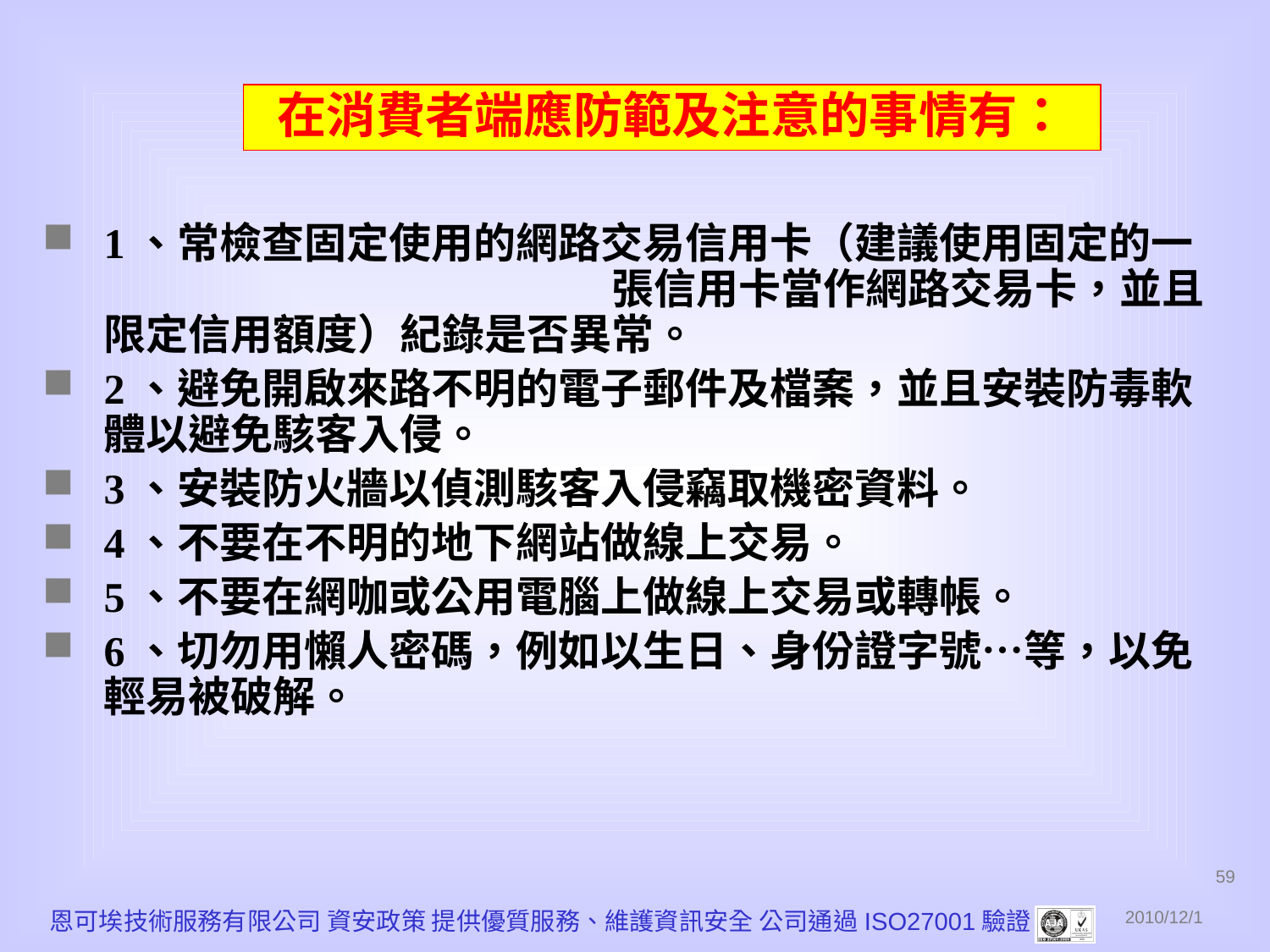

在消費者端應防範及注意的事情有：
1、常檢查固定使用的網路交易信用卡（建議使用固定的一　　　　　　　　　　　　張信用卡當作網路交易卡，並且限定信用額度）紀錄是否異常。
2、避免開啟來路不明的電子郵件及檔案，並且安裝防毒軟體以避免駭客入侵。
3、安裝防火牆以偵測駭客入侵竊取機密資料。
4、不要在不明的地下網站做線上交易。
5、不要在網咖或公用電腦上做線上交易或轉帳。
6、切勿用懶人密碼，例如以生日、身份證字號…等，以免輕易被破解。
59
恩可埃技術服務有限公司 資安政策 提供優質服務、維護資訊安全 公司通過ISO27001驗證
2010/12/1